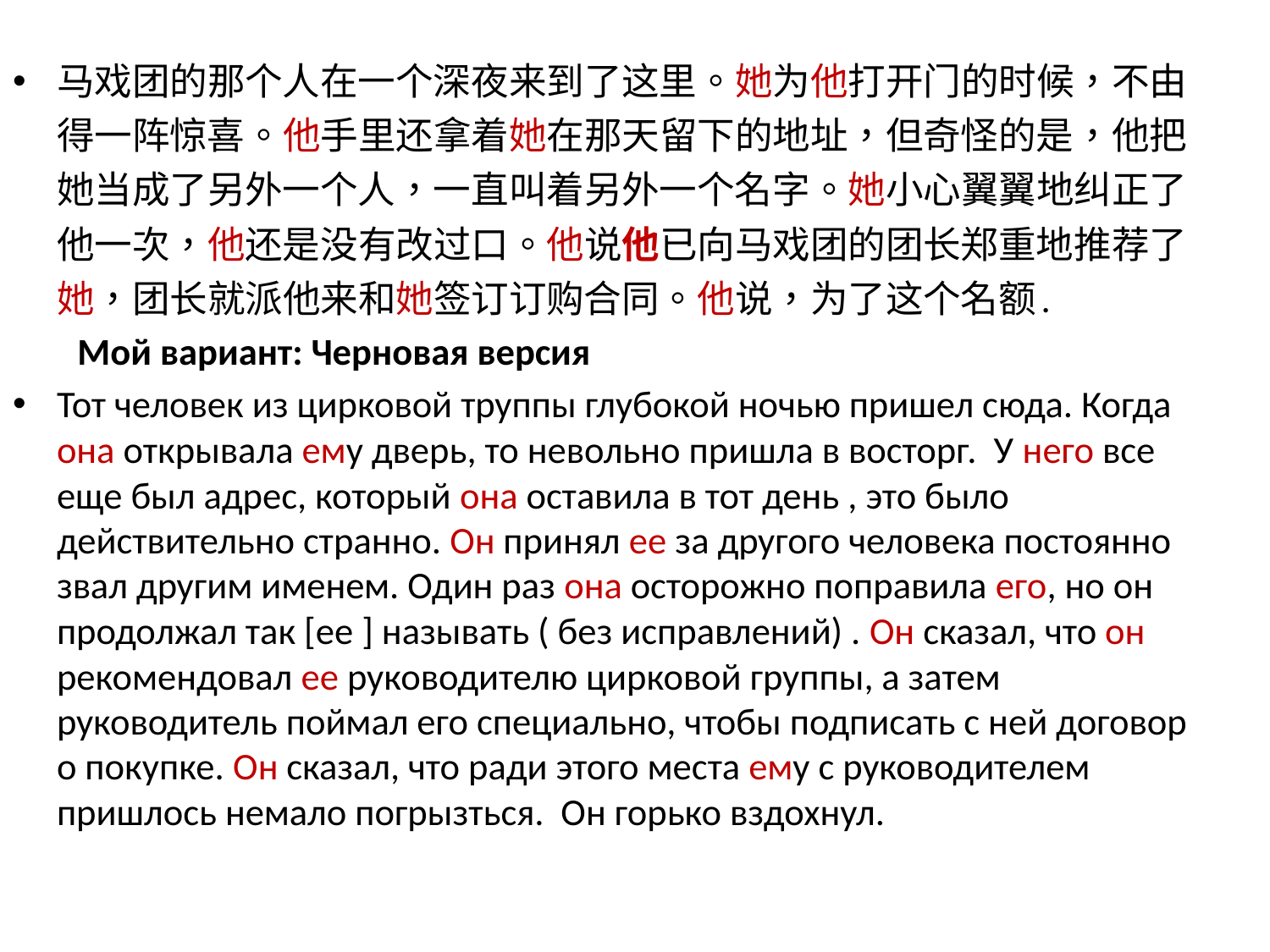

马戏团的那个人在一个深夜来到了这里。她为他打开门的时候，不由得一阵惊喜。他手里还拿着她在那天留下的地址，但奇怪的是，他把她当成了另外一个人，一直叫着另外一个名字。她小心翼翼地纠正了他一次，他还是没有改过口。他说他已向马戏团的团长郑重地推荐了她，团长就派他来和她签订订购合同。他说，为了这个名额.
	Мой вариант: Черновая версия
Тот человек из цирковой труппы глубокой ночью пришел сюда. Когда она открывала ему дверь, то невольно пришла в восторг.  У него все еще был адрес, который она оставила в тот день , это было действительно странно. Он принял ее за другого человека постоянно звал другим именем. Один раз она осторожно поправила его, но он продолжал так [ее ] называть ( без исправлений) . Он сказал, что он рекомендовал ее руководителю цирковой группы, а затем руководитель поймал его специально, чтобы подписать с ней договор о покупке. Он сказал, что ради этого места ему с руководителем пришлось немало погрызться.  Он горько вздохнул.